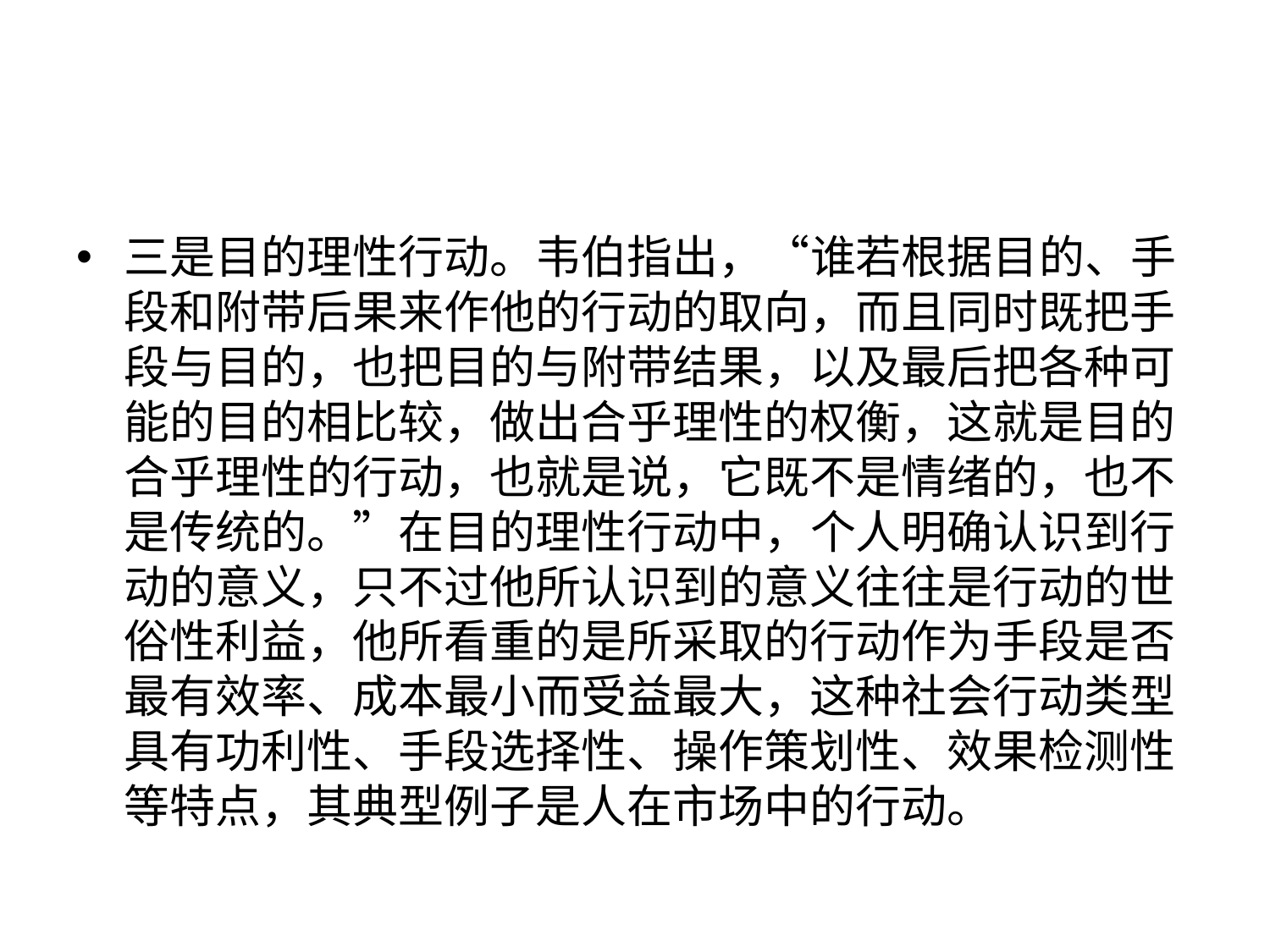

#
三是目的理性行动。韦伯指出，“谁若根据目的、手段和附带后果来作他的行动的取向，而且同时既把手段与目的，也把目的与附带结果，以及最后把各种可能的目的相比较，做出合乎理性的权衡，这就是目的合乎理性的行动，也就是说，它既不是情绪的，也不是传统的。”在目的理性行动中，个人明确认识到行动的意义，只不过他所认识到的意义往往是行动的世俗性利益，他所看重的是所采取的行动作为手段是否最有效率、成本最小而受益最大，这种社会行动类型具有功利性、手段选择性、操作策划性、效果检测性等特点，其典型例子是人在市场中的行动。